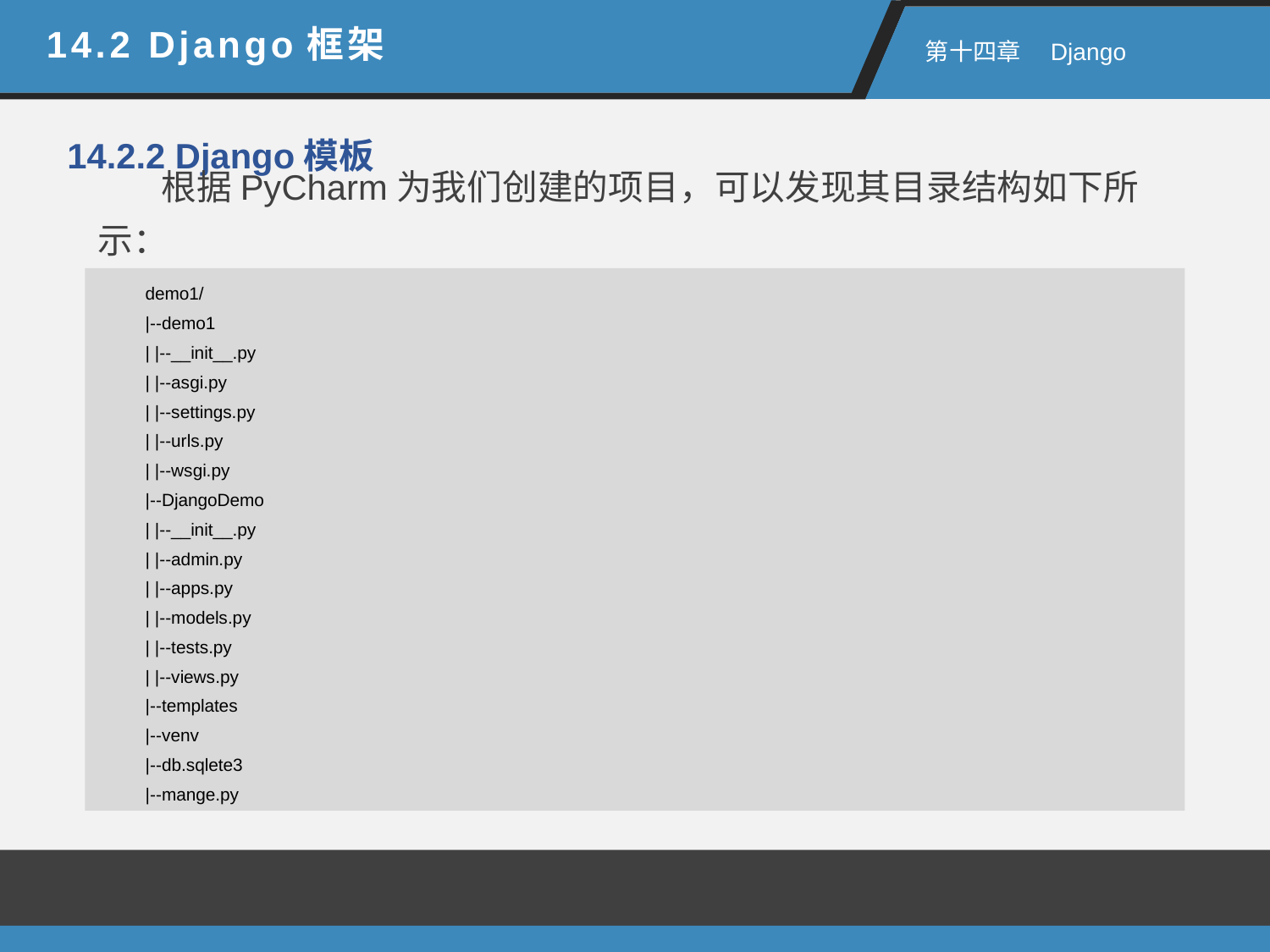

14.2 Django框架
  第十四章　Django
14.2.2 Django模板
根据PyCharm为我们创建的项目，可以发现其目录结构如下所示：
demo1/
|--demo1
| |--__init__.py
| |--asgi.py
| |--settings.py
| |--urls.py
| |--wsgi.py
|--DjangoDemo
| |--__init__.py
| |--admin.py
| |--apps.py
| |--models.py
| |--tests.py
| |--views.py
|--templates
|--venv
|--db.sqlete3
|--mange.py